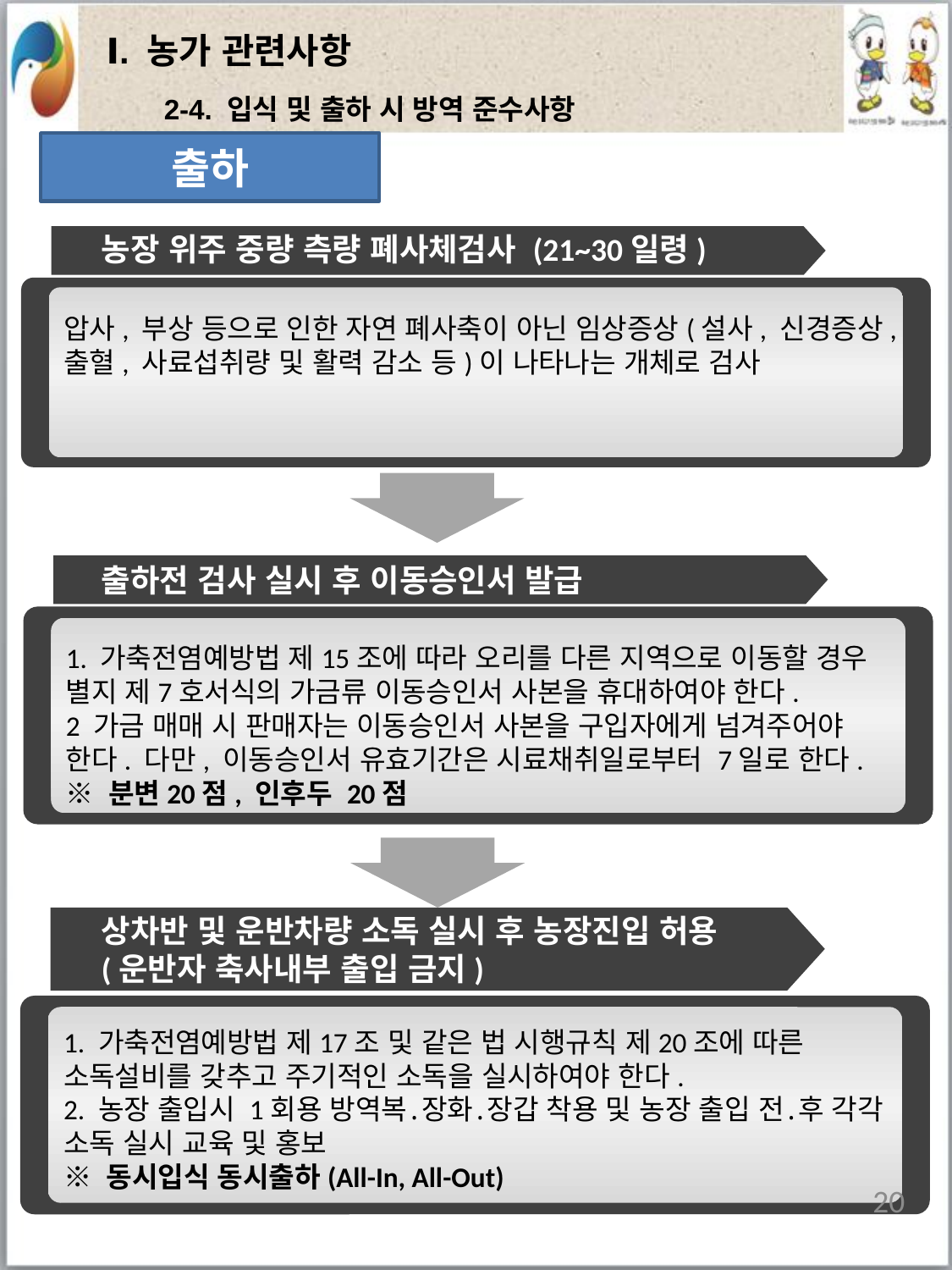

| Ⅰ. 농가 관련사항 |
| --- |
2-4. 입식 및 출하 시 방역 준수사항
출하
농장 위주 중량 측량 폐사체검사 (21~30일령)

압사, 부상 등으로 인한 자연 폐사축이 아닌 임상증상(설사, 신경증상, 출혈, 사료섭취량 및 활력 감소 등)이 나타나는 개체로 검사

출하전 검사 실시 후 이동승인서 발급

1. 가축전염예방법 제15조에 따라 오리를 다른 지역으로 이동할 경우 별지 제7호서식의 가금류 이동승인서 사본을 휴대하여야 한다.
2 가금 매매 시 판매자는 이동승인서 사본을 구입자에게 넘겨주어야 한다. 다만, 이동승인서 유효기간은 시료채취일로부터 7일로 한다.
※ 분변20점, 인후두 20점

상차반 및 운반차량 소독 실시 후 농장진입 허용
(운반자 축사내부 출입 금지)

1. 가축전염예방법 제17조 및 같은 법 시행규칙 제20조에 따른 소독설비를 갖추고 주기적인 소독을 실시하여야 한다.
2. 농장 출입시 1회용 방역복․장화․장갑 착용 및 농장 출입 전․후 각각 소독 실시 교육 및 홍보
※ 동시입식 동시출하(All-In, All-Out)
20